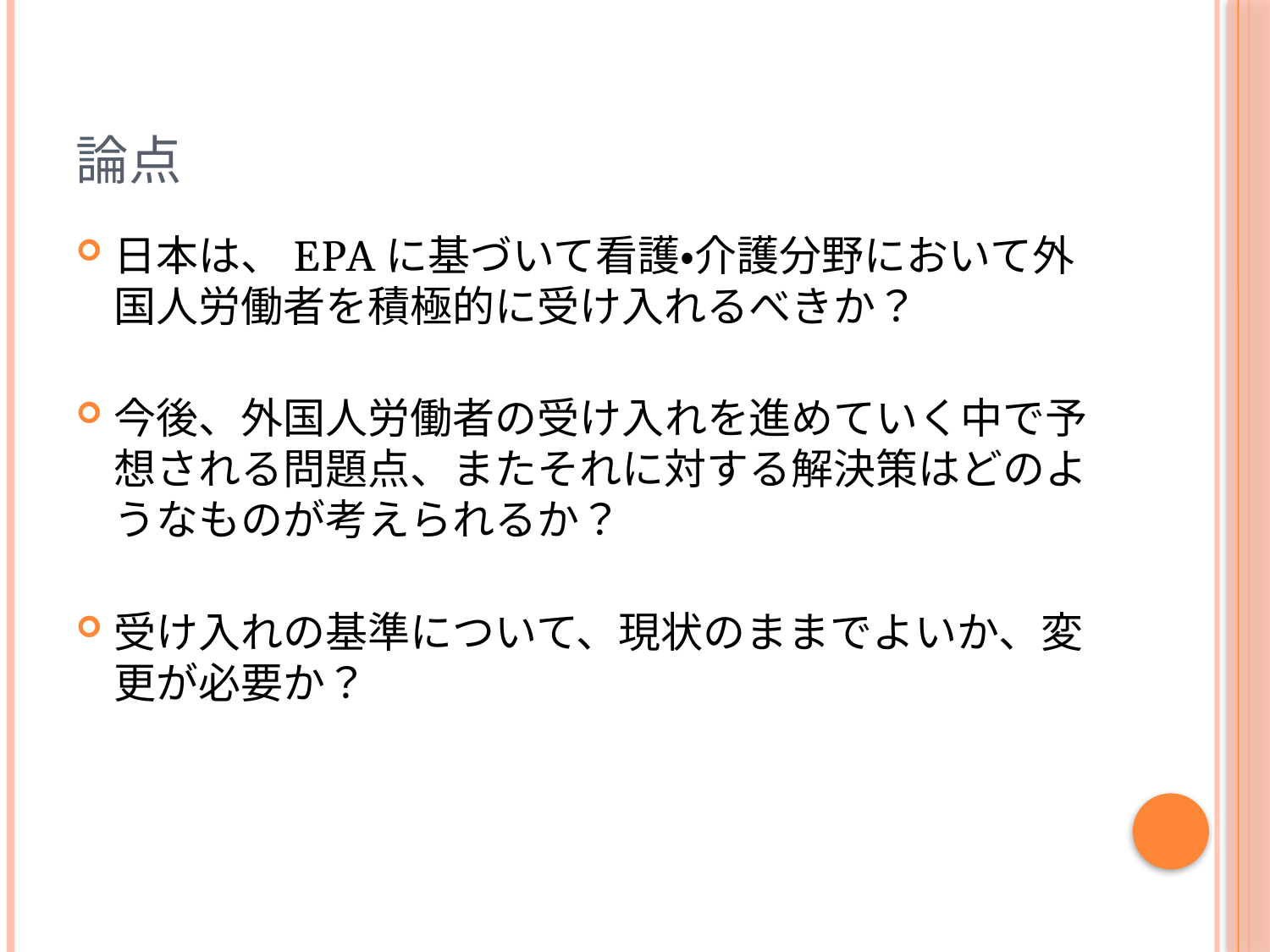

# 論点
日本は、EPAに基づいて看護・介護分野において外国人労働者を積極的に受け入れるべきか？
今後、外国人労働者の受け入れを進めていく中で予想される問題点、またそれに対する解決策はどのようなものが考えられるか？
受け入れの基準について、現状のままでよいか、変更が必要か？